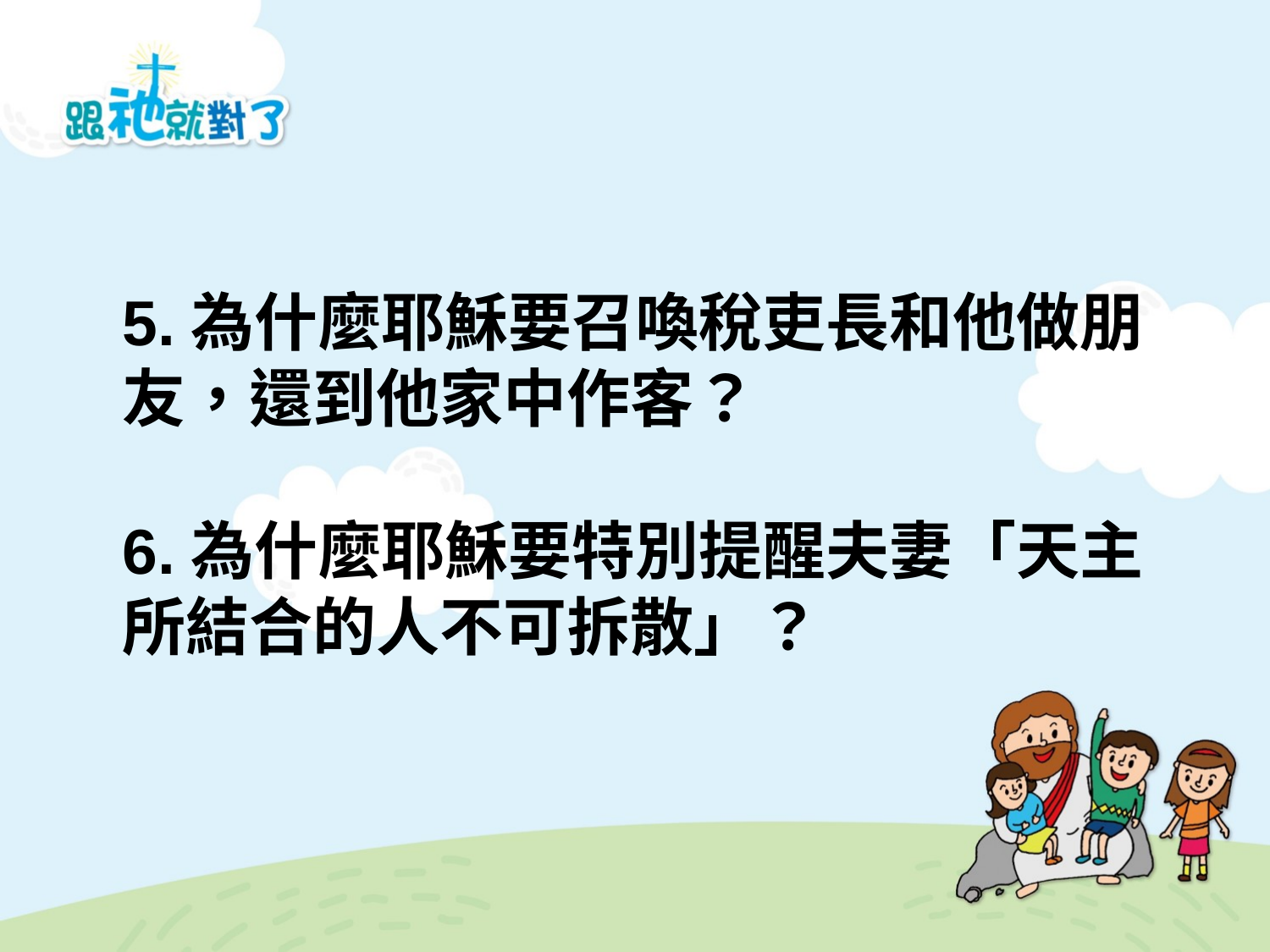

5.為什麼耶穌要召喚稅吏長和他做朋友，還到他家中作客？

6.為什麼耶穌要特別提醒夫妻「天主所結合的人不可拆散」？